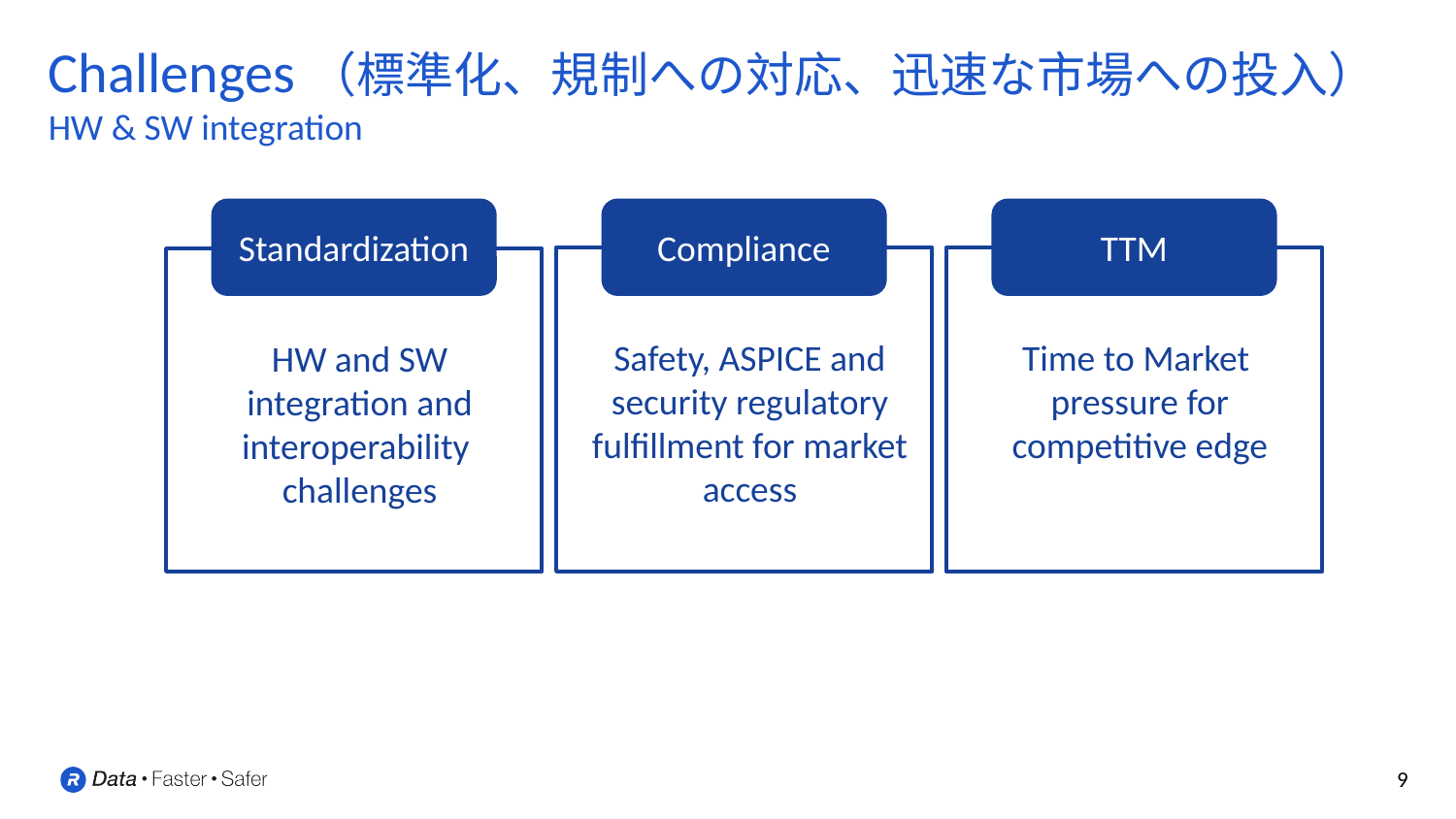

# Challenges（標準化、規制への対応、迅速な市場への投入） HW & SW integration
Standardization
Compliance
TTM
Time to Market  pressure for competitive edge
Safety, ASPICE and security regulatory fulfillment for market access
HW and SW integration and interoperability  challenges